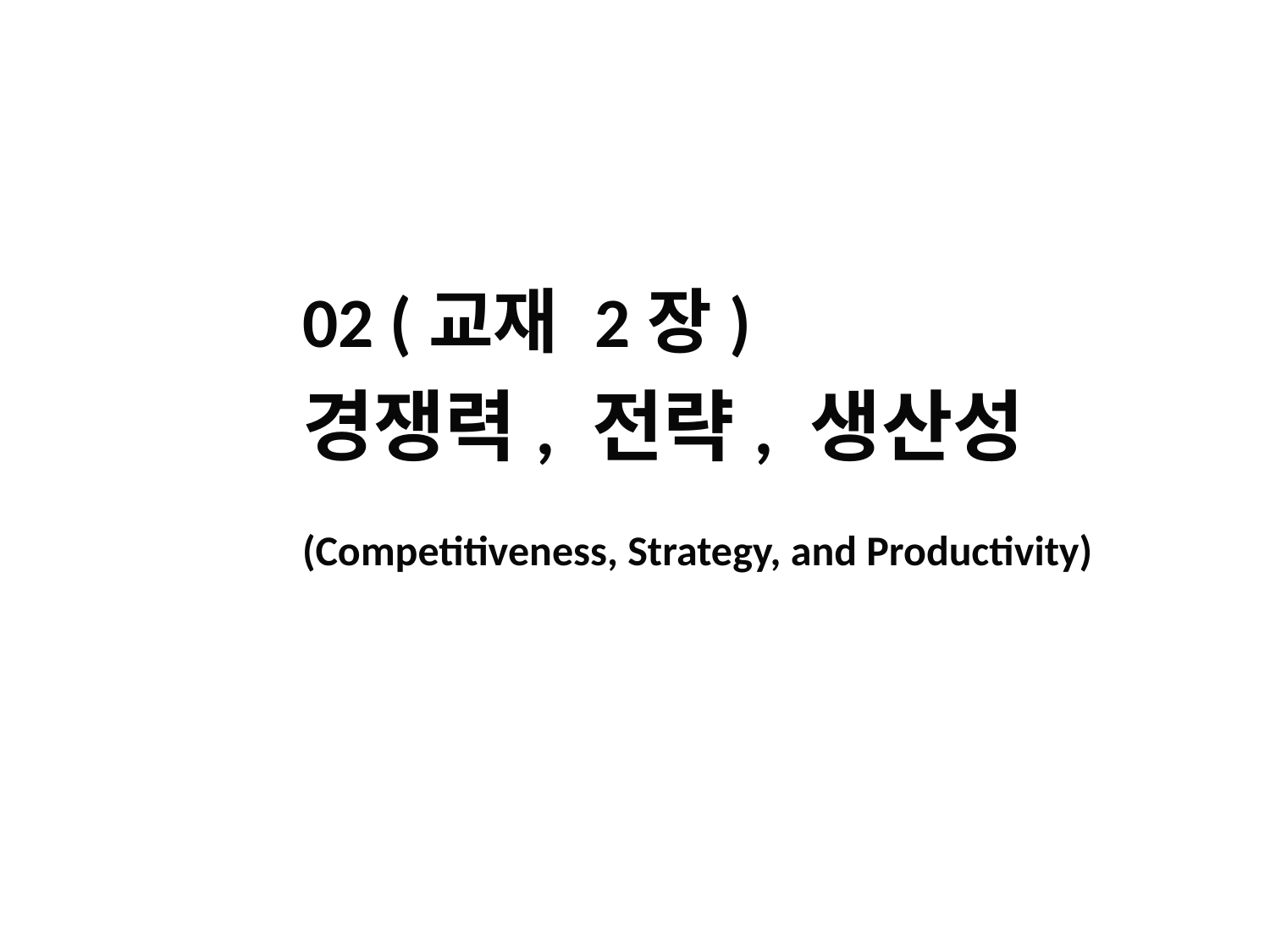

02 (교재 2장)
경쟁력, 전략, 생산성
(Competitiveness, Strategy, and Productivity)